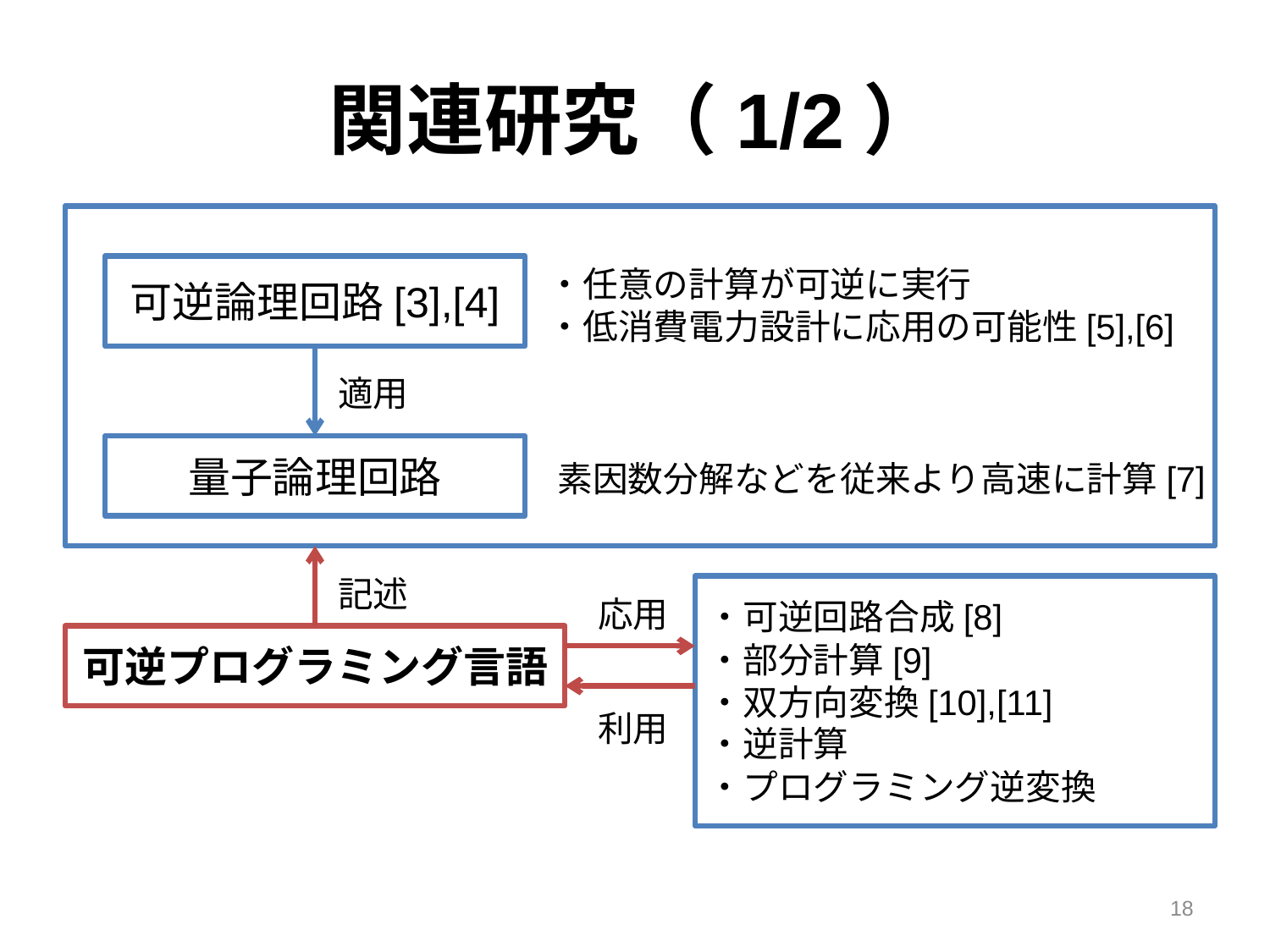

# 関連研究（1/2）

可逆論理回路[3],[4]
・任意の計算が可逆に実行
・低消費電力設計に応用の可能性[5],[6]
適用
量子論理回路
素因数分解などを従来より高速に計算[7]
記述
・可逆回路合成[8]
・部分計算[9]
・双方向変換[10],[11]
・逆計算
・プログラミング逆変換
応用
可逆プログラミング言語
利用
18